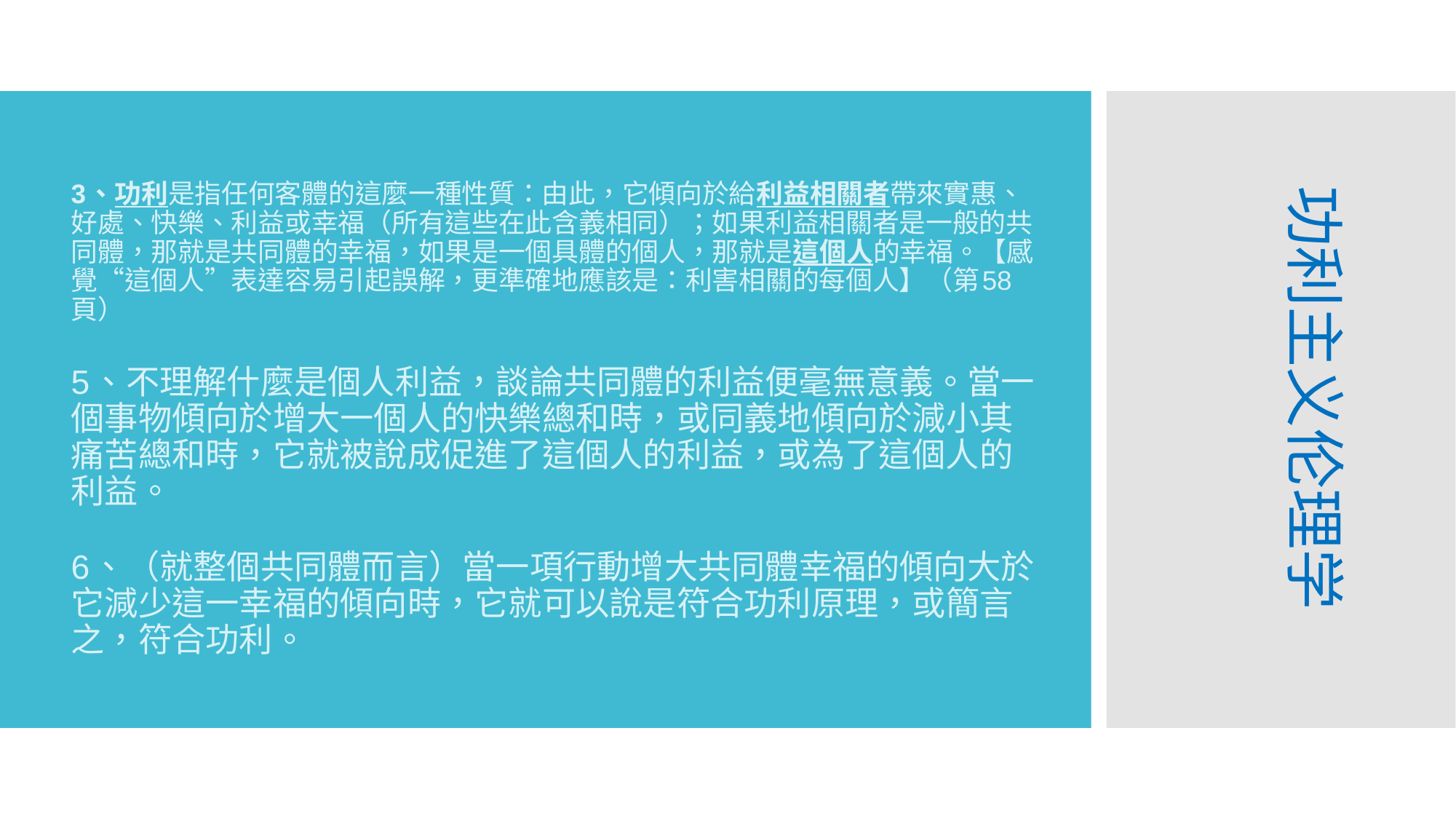

3、功利是指任何客體的這麼一種性質：由此，它傾向於給利益相關者帶來實惠、好處、快樂、利益或幸福（所有這些在此含義相同）；如果利益相關者是一般的共同體，那就是共同體的幸福，如果是一個具體的個人，那就是這個人的幸福。【感覺“這個人”表達容易引起誤解，更準確地應該是：利害相關的每個人】（第58頁）

5、不理解什麼是個人利益，談論共同體的利益便毫無意義。當一個事物傾向於增大一個人的快樂總和時，或同義地傾向於減小其痛苦總和時，它就被說成促進了這個人的利益，或為了這個人的利益。

6、（就整個共同體而言）當一項行動增大共同體幸福的傾向大於它減少這一幸福的傾向時，它就可以說是符合功利原理，或簡言之，符合功利。

功利主义伦理学